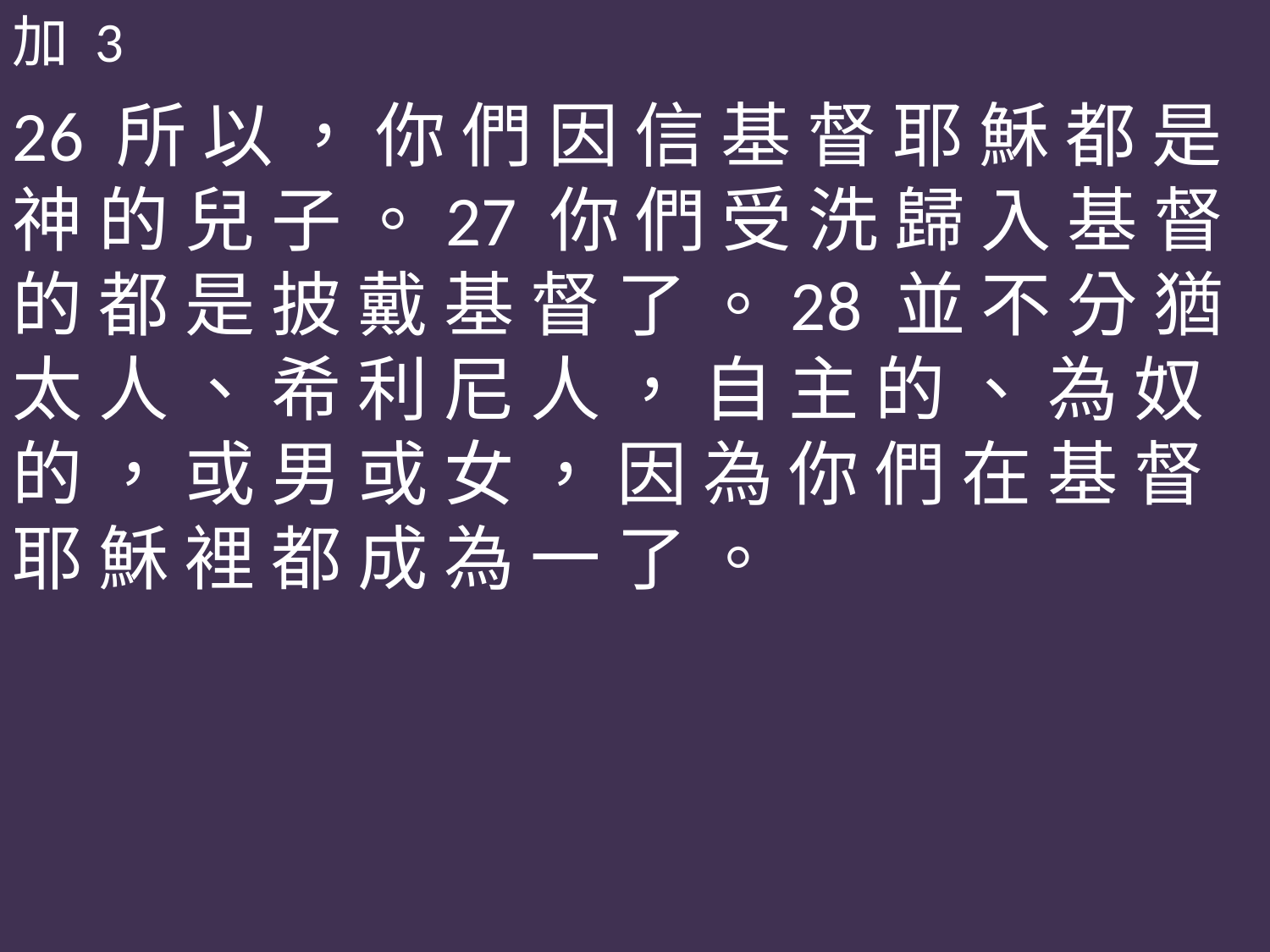

加 3
26 所 以 ， 你 們 因 信 基 督 耶 穌 都 是 神 的 兒 子 。27 你 們 受 洗 歸 入 基 督 的 都 是 披 戴 基 督 了 。28 並 不 分 猶 太 人 、 希 利 尼 人 ， 自 主 的 、 為 奴 的 ， 或 男 或 女 ， 因 為 你 們 在 基 督 耶 穌 裡 都 成 為 一 了 。